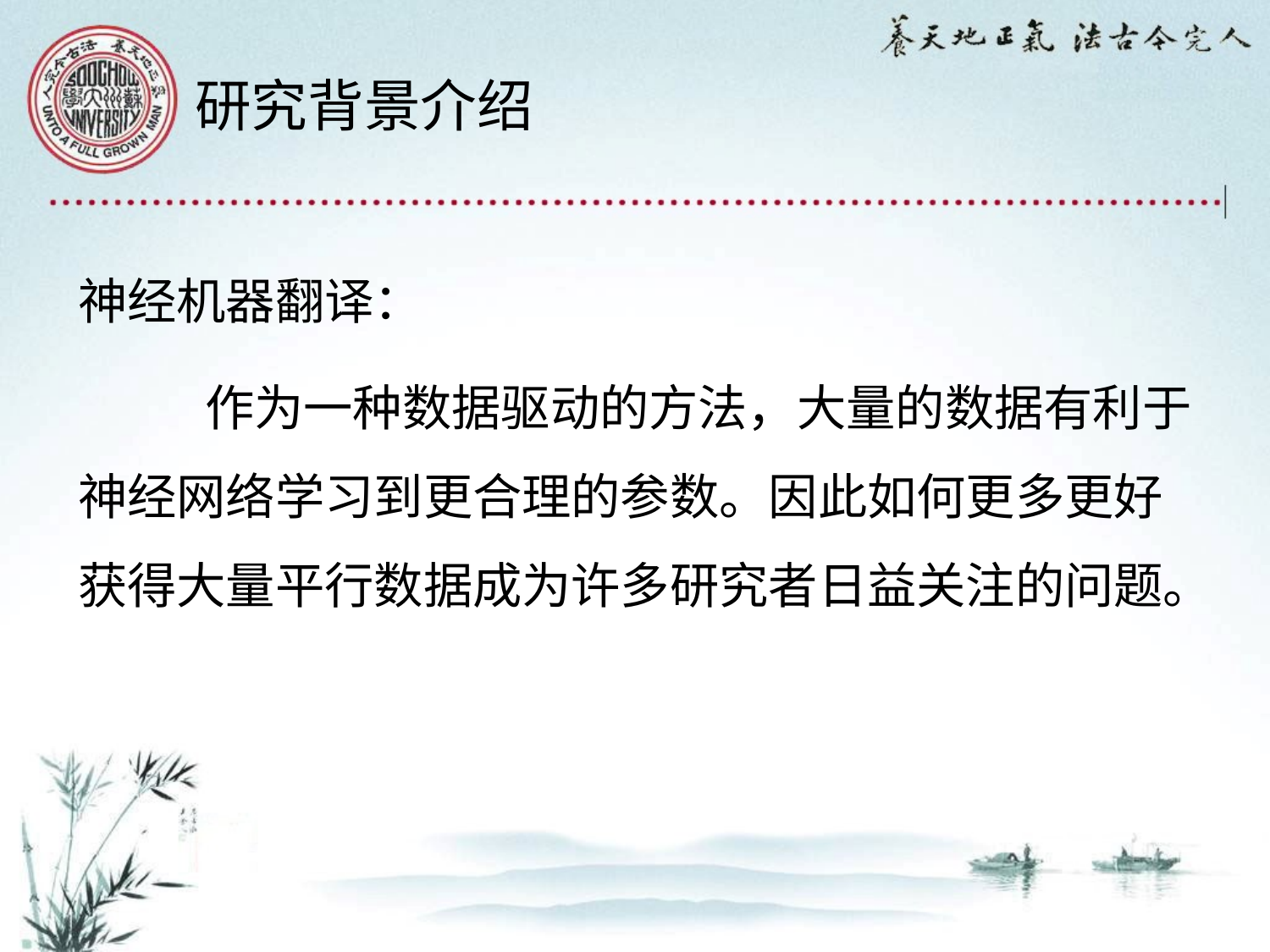

# 研究背景介绍
神经机器翻译：
	作为一种数据驱动的方法，大量的数据有利于神经网络学习到更合理的参数。因此如何更多更好获得大量平行数据成为许多研究者日益关注的问题。